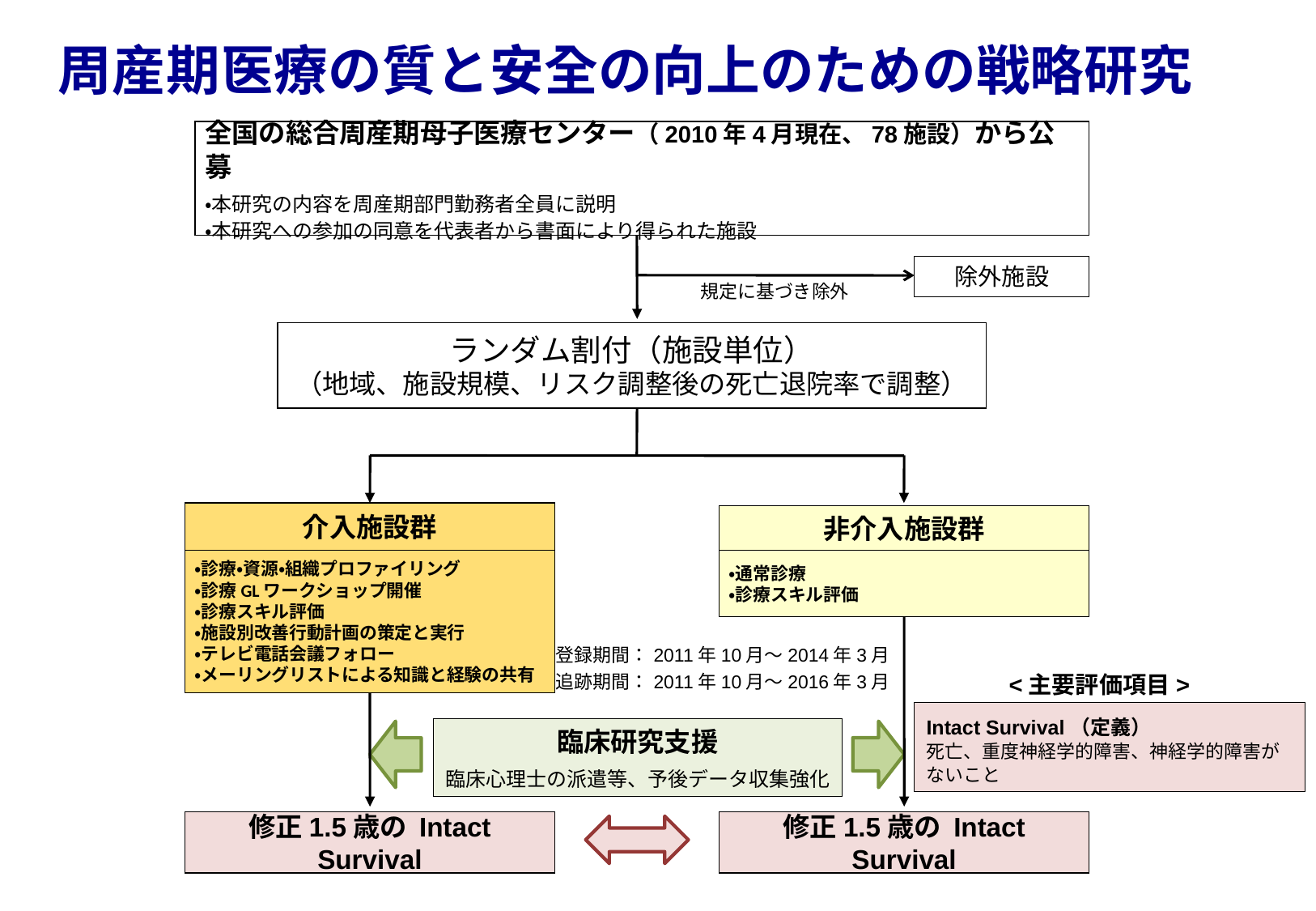

周産期医療の質と安全の向上のための戦略研究
全国の総合周産期母子医療センター（2010年4月現在、78施設）から公募
・本研究の内容を周産期部門勤務者全員に説明
・本研究への参加の同意を代表者から書面により得られた施設

ランダム割付（施設単位）
（地域、施設規模、リスク調整後の死亡退院率で調整）
介入施設群
・診療・資源・組織プロファイリング
・診療GLワークショップ開催
・診療スキル評価
・施設別改善行動計画の策定と実行
・テレビ電話会議フォロー
・メーリングリストによる知識と経験の共有
非介入施設群
・通常診療
・診療スキル評価

臨床研究支援
臨床心理士の派遣等、予後データ収集強化

修正1.5歳の Intact Survival
修正1.5歳の Intact Survival
除外施設
規定に基づき除外
登録期間：2011年10月～2014年3月
追跡期間：2011年10月～2016年3月
<主要評価項目>
Intact Survival（定義）
死亡、重度神経学的障害、神経学的障害がないこと